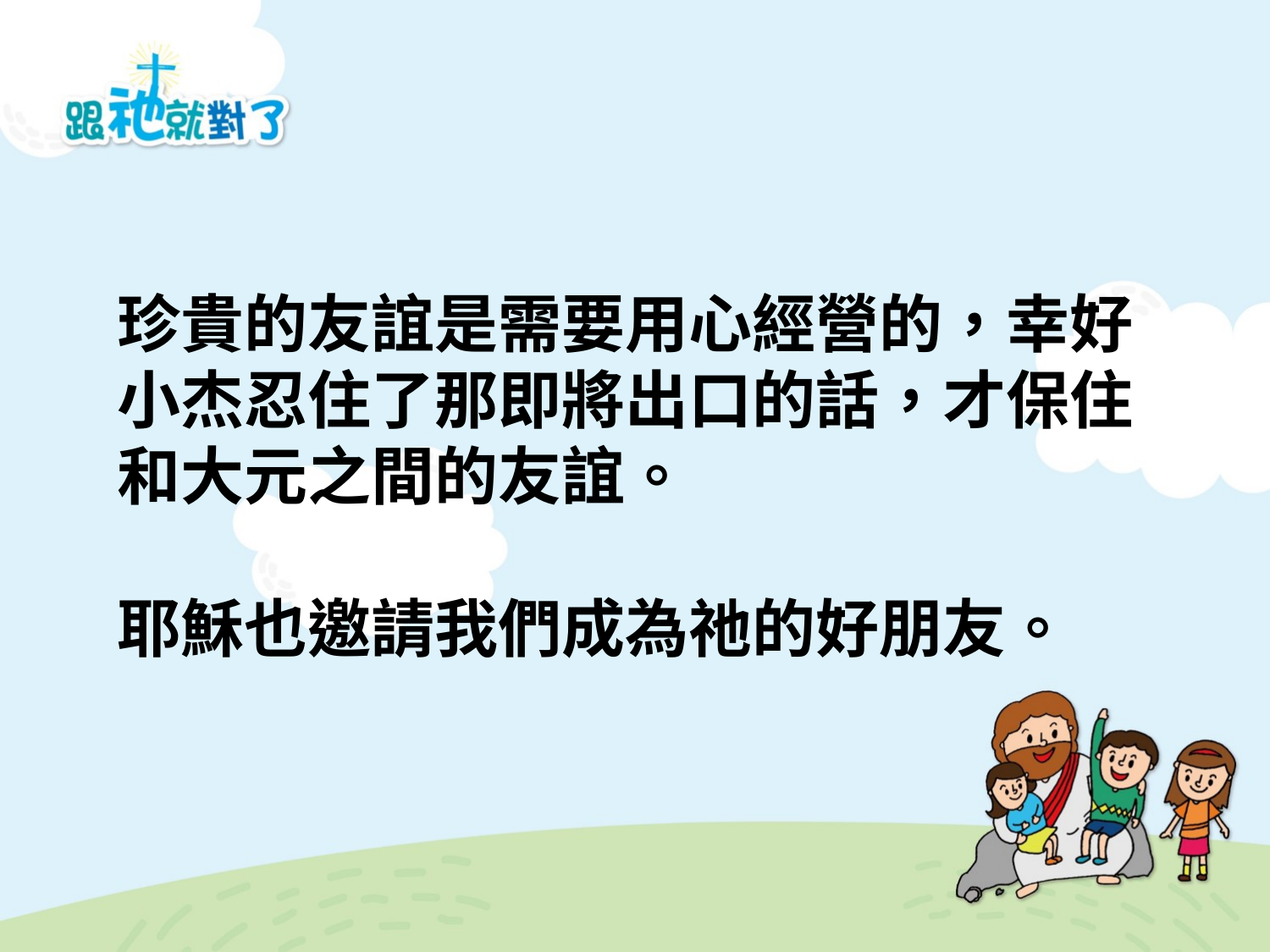

珍貴的友誼是需要用心經營的，幸好小杰忍住了那即將出口的話，才保住和大元之間的友誼。

耶穌也邀請我們成為祂的好朋友。